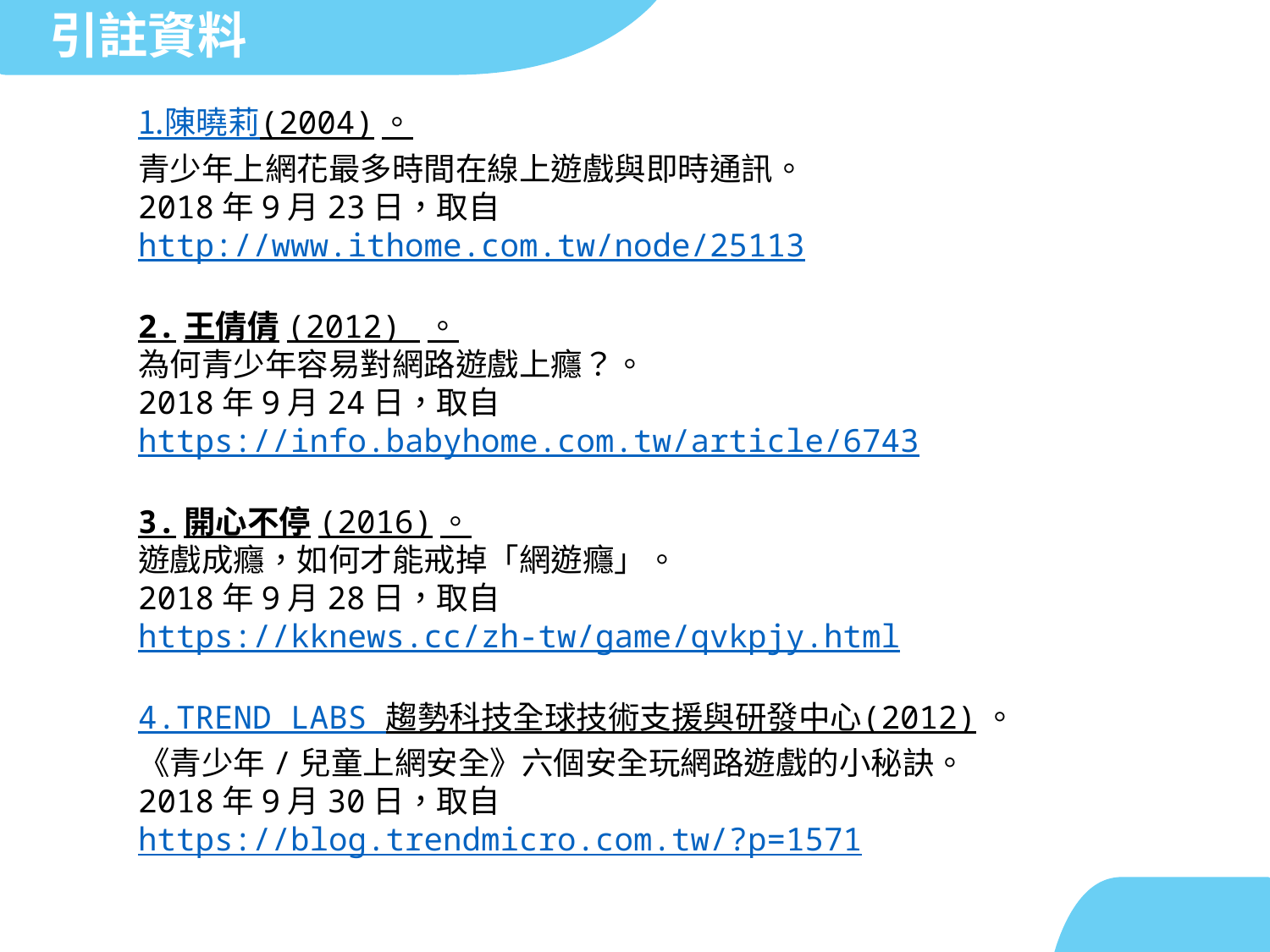

引註資料
1.陳曉莉(2004)。
青少年上網花最多時間在線上遊戲與即時通訊。
2018年9月23日，取自
http://www.ithome.com.tw/node/25113

2.王倩倩(2012) 。
為何青少年容易對網路遊戲上癮？。
2018年9月24日，取自https://info.babyhome.com.tw/article/6743

3.開心不停(2016)。
遊戲成癮，如何才能戒掉「網遊癮」。
2018年9月28日，取自
https://kknews.cc/zh-tw/game/qvkpjy.html

4.TREND LABS 趨勢科技全球技術支援與研發中心(2012)。
《青少年/兒童上網安全》六個安全玩網路遊戲的小秘訣。
2018年9月30日，取自https://blog.trendmicro.com.tw/?p=1571